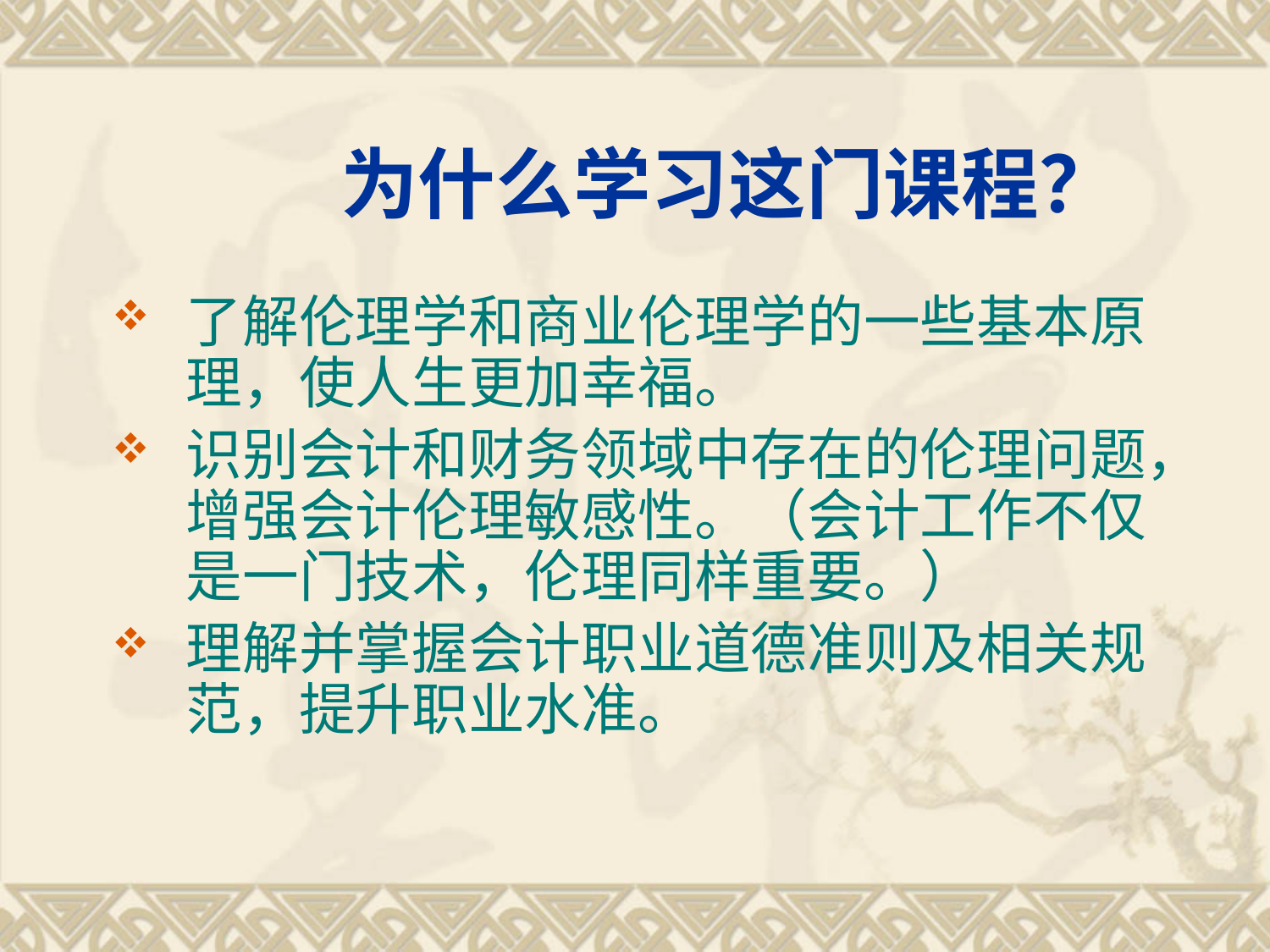

# 为什么学习这门课程？
了解伦理学和商业伦理学的一些基本原理，使人生更加幸福。
识别会计和财务领域中存在的伦理问题，增强会计伦理敏感性。（会计工作不仅是一门技术，伦理同样重要。）
理解并掌握会计职业道德准则及相关规范，提升职业水准。